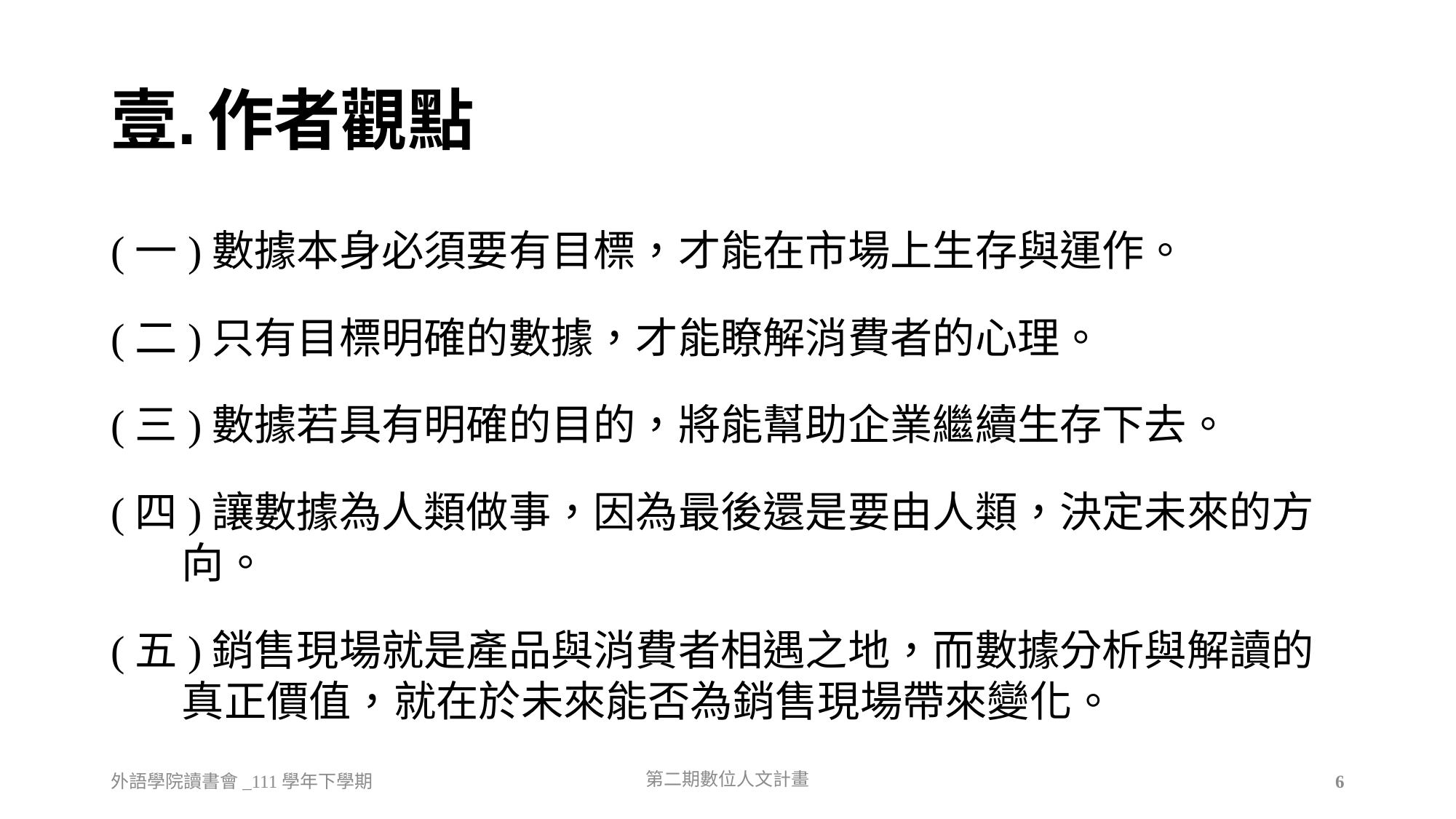

# 作者觀點
(一)數據本身必須要有目標，才能在市場上生存與運作。
(二)只有目標明確的數據，才能瞭解消費者的心理。
(三)數據若具有明確的目的，將能幫助企業繼續生存下去。
(四)讓數據為人類做事，因為最後還是要由人類，決定未來的方向。
(五)銷售現場就是產品與消費者相遇之地，而數據分析與解讀的真正價值，就在於未來能否為銷售現場帶來變化。
外語學院讀書會_111學年下學期
第二期數位人文計畫
6